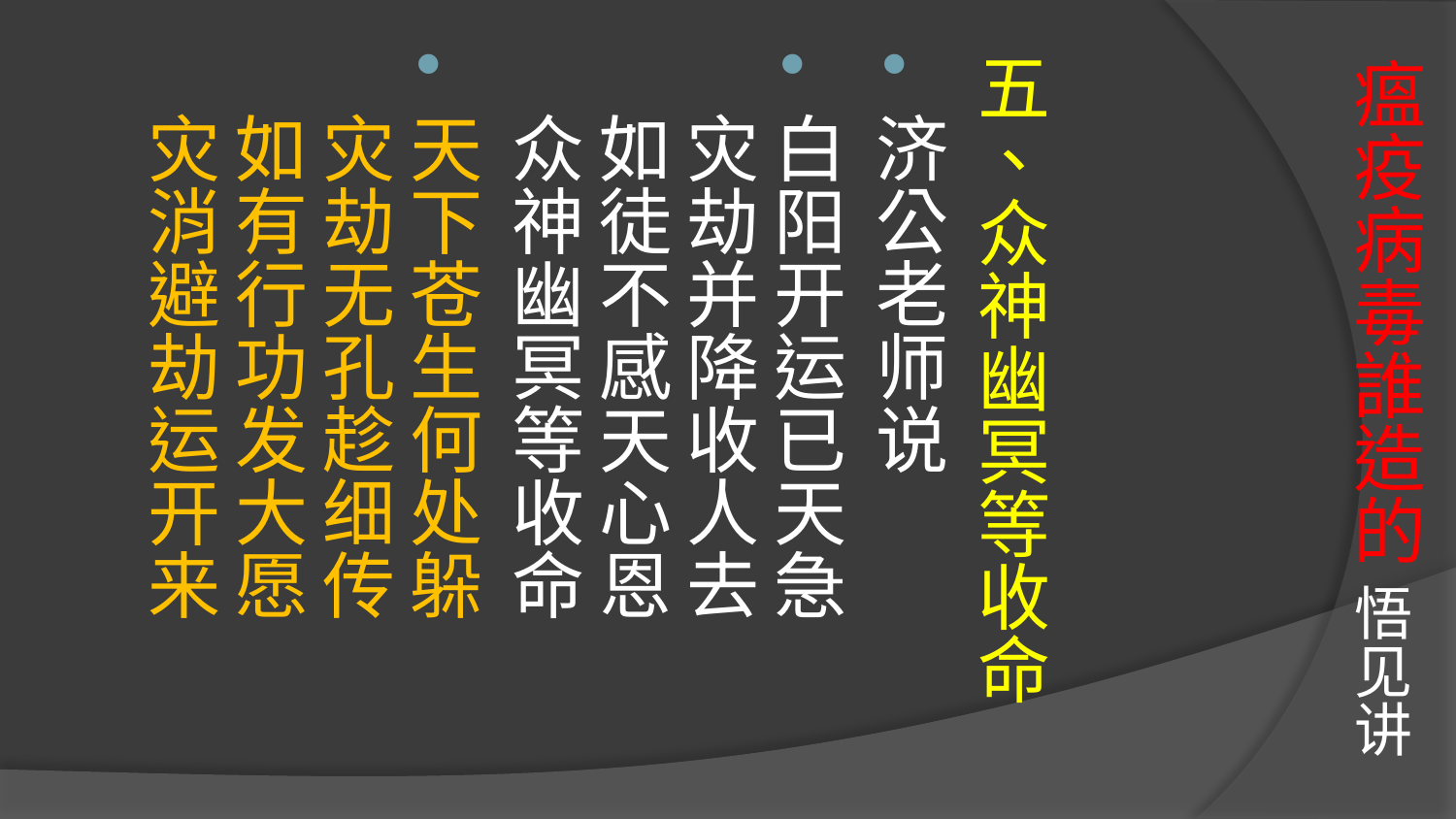

# 瘟疫病毒誰造的 悟见讲
五、众神幽冥等收命
济公老师说
白阳开运已天急        灾劫并降收人去         如徒不感天心恩         众神幽冥等收命
天下苍生何处躲         灾劫无孔趁细传        如有行功发大愿        灾消避劫运开来